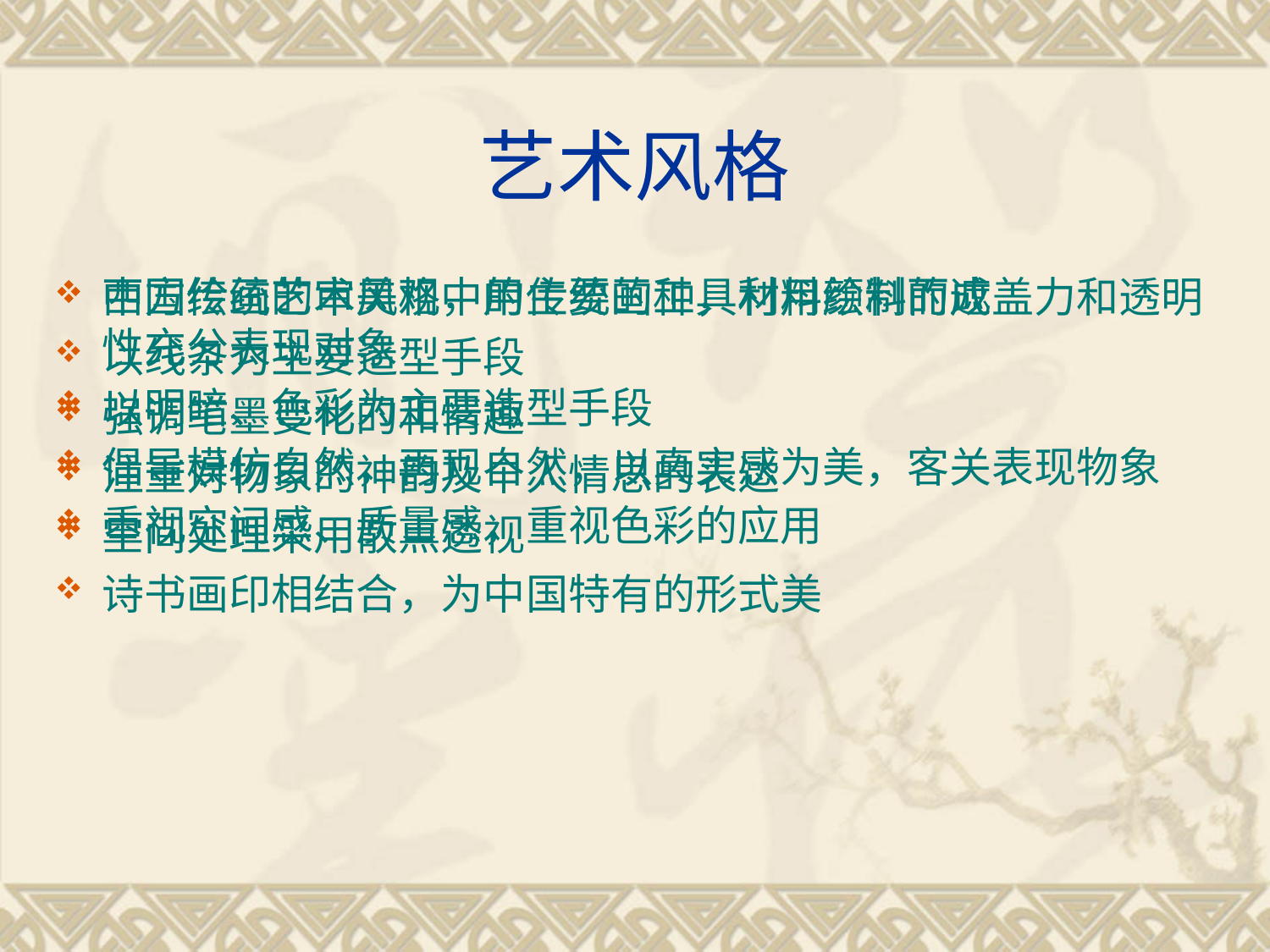

# 艺术风格
中国传统的审美观，用传统的工具材料绘制而成
以线条为主要造型手段
强调笔墨变化的和情趣
注重对物象的神韵及个人情思的表达
空间处理采用散点透视
诗书画印相结合，为中国特有的形式美
西方绘画艺术风格中的主要画种，利用颜料的遮盖力和透明性充分表现对象
以明暗、色彩为主要造型手段
倡导模仿自然，再现自然，以真实感为美，客关表现物象
重视空间感、质量感，重视色彩的应用